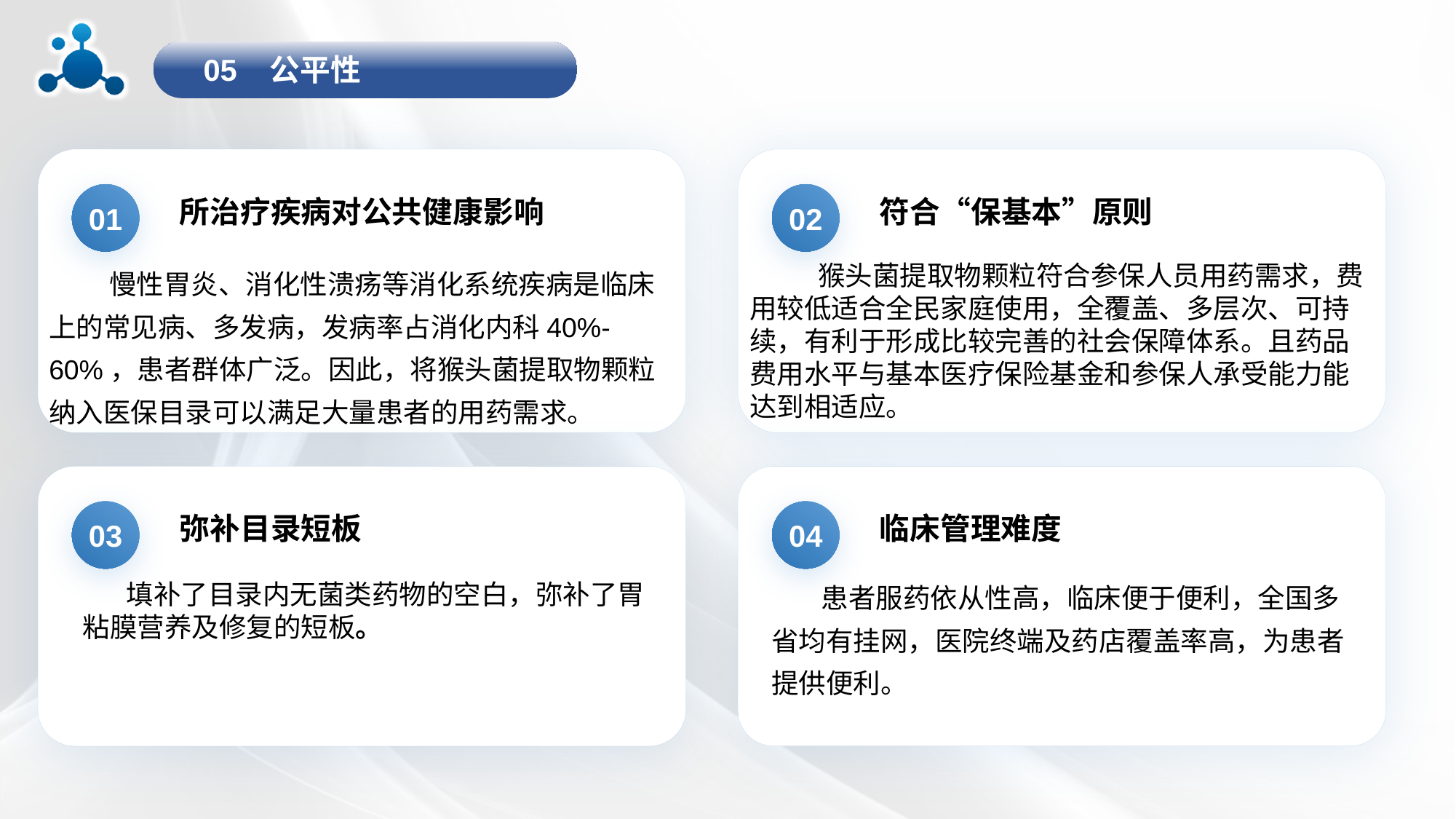

05   公平性

          慢性胃炎、消化性溃疡等消化系统疾病是临床上的常见病、多发病，发病率占消化内科40%-60%，患者群体广泛。因此，将猴头菌提取物颗粒纳入医保目录可以满足大量患者的用药需求。

          猴头菌提取物颗粒符合参保人员用药需求，费用较低适合全民家庭使用，全覆盖、多层次、可持续，有利于形成比较完善的社会保障体系。且药品费用水平与基本医疗保险基金和参保人承受能力能达到相适应。
所治疗疾病对公共健康影响
符合“保基本”原则
01
02

弥补目录短板
临床管理难度
03
04
       患者服药依从性高，临床便于便利，全国多省均有挂网，医院终端及药店覆盖率高，为患者提供便利。
      填补了目录内无菌类药物的空白，弥补了胃粘膜营养及修复的短板。
.